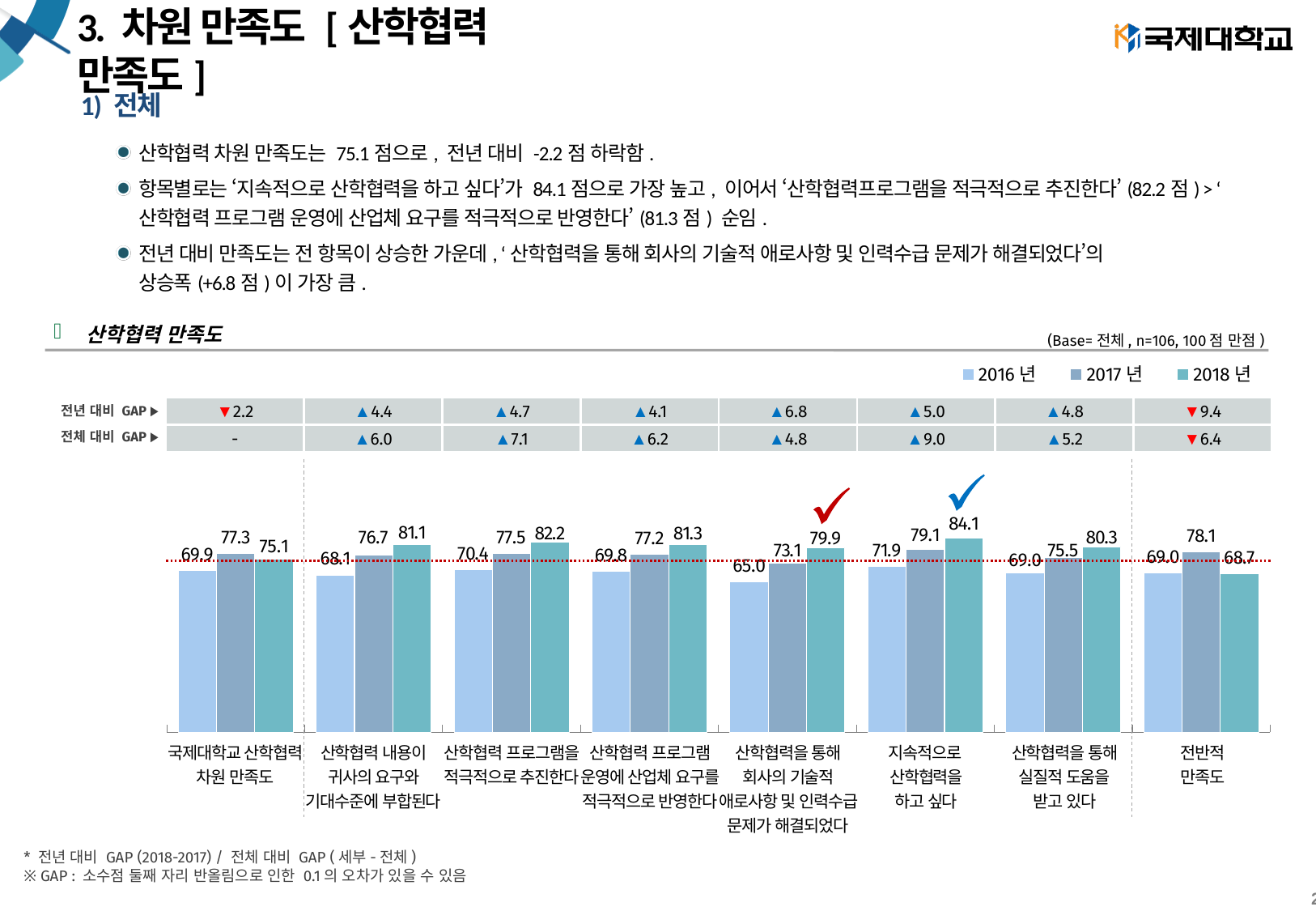

# 3. 차원 만족도 [산학협력 만족도]
1) 전체
산학협력 차원 만족도는 75.1점으로, 전년 대비 -2.2점 하락함.
항목별로는 ‘지속적으로 산학협력을 하고 싶다’가 84.1점으로 가장 높고, 이어서 ‘산학협력프로그램을 적극적으로 추진한다’(82.2점) > ‘산학협력 프로그램 운영에 산업체 요구를 적극적으로 반영한다’(81.3점) 순임.
전년 대비 만족도는 전 항목이 상승한 가운데, ‘산학협력을 통해 회사의 기술적 애로사항 및 인력수급 문제가 해결되었다’의
상승폭(+6.8점)이 가장 큼.
산학협력 만족도
(Base=전체, n=106, 100점 만점)

### Chart

| Category | 2016년 | 2017년 | 2018년 |
|---|---|---|---|
| 국제대학교 산학협력 차원 만족도 | 69.9 | 77.3 | 75.10487421383648 |
| 산학협력 내용이 귀사의 요구와 기대수준에 부합된다 | 68.1 | 76.7 | 81.1254716981132 |
| 산학협력 프로그램을 적극적으로 추진한다 | 70.4 | 77.5 | 82.22641509433964 |
| 산학협력 프로그램 운영에 산업체 요구를 적극적으로 반영한다 | 69.8 | 77.2 | 81.28773584905665 |
| 산학협력을 통해 회사의 기술적 애로사항 및 인력수급 문제가 해결되었다 | 65.0 | 73.1 | 79.87169811320757 |
| 지속적으로  산학협력을 하고 싶다 | 71.9 | 79.1 | 84.11037735849055 |
| 산학협력을 통해 실질적 도움을 받고 있다 | 69.0 | 75.5 | 80.34622641509434 |
| 산학협력 만족도 | 69.0 | 78.1 | 68.71509433962262 |
| ▼2.2 | ▲4.4 | ▲4.7 | ▲4.1 | ▲6.8 | ▲5.0 | ▲4.8 | ▼9.4 |
| --- | --- | --- | --- | --- | --- | --- | --- |
| - | ▲6.0 | ▲7.1 | ▲6.2 | ▲4.8 | ▲9.0 | ▲5.2 | ▼6.4 |
전년 대비 GAP ▶
전체 대비 GAP ▶

| 국제대학교 산학협력 차원 만족도 | 산학협력 내용이 귀사의 요구와 기대수준에 부합된다 | 산학협력 프로그램을 적극적으로 추진한다 | 산학협력 프로그램 운영에 산업체 요구를 적극적으로 반영한다 | 산학협력을 통해 회사의 기술적 애로사항 및 인력수급 문제가 해결되었다 | 지속적으로 산학협력을 하고 싶다 | 산학협력을 통해 실질적 도움을 받고 있다 | 전반적 만족도 |
| --- | --- | --- | --- | --- | --- | --- | --- |
* 전년 대비 GAP (2018-2017) / 전체 대비 GAP (세부-전체)
※ GAP : 소수점 둘째 자리 반올림으로 인한 0.1의 오차가 있을 수 있음